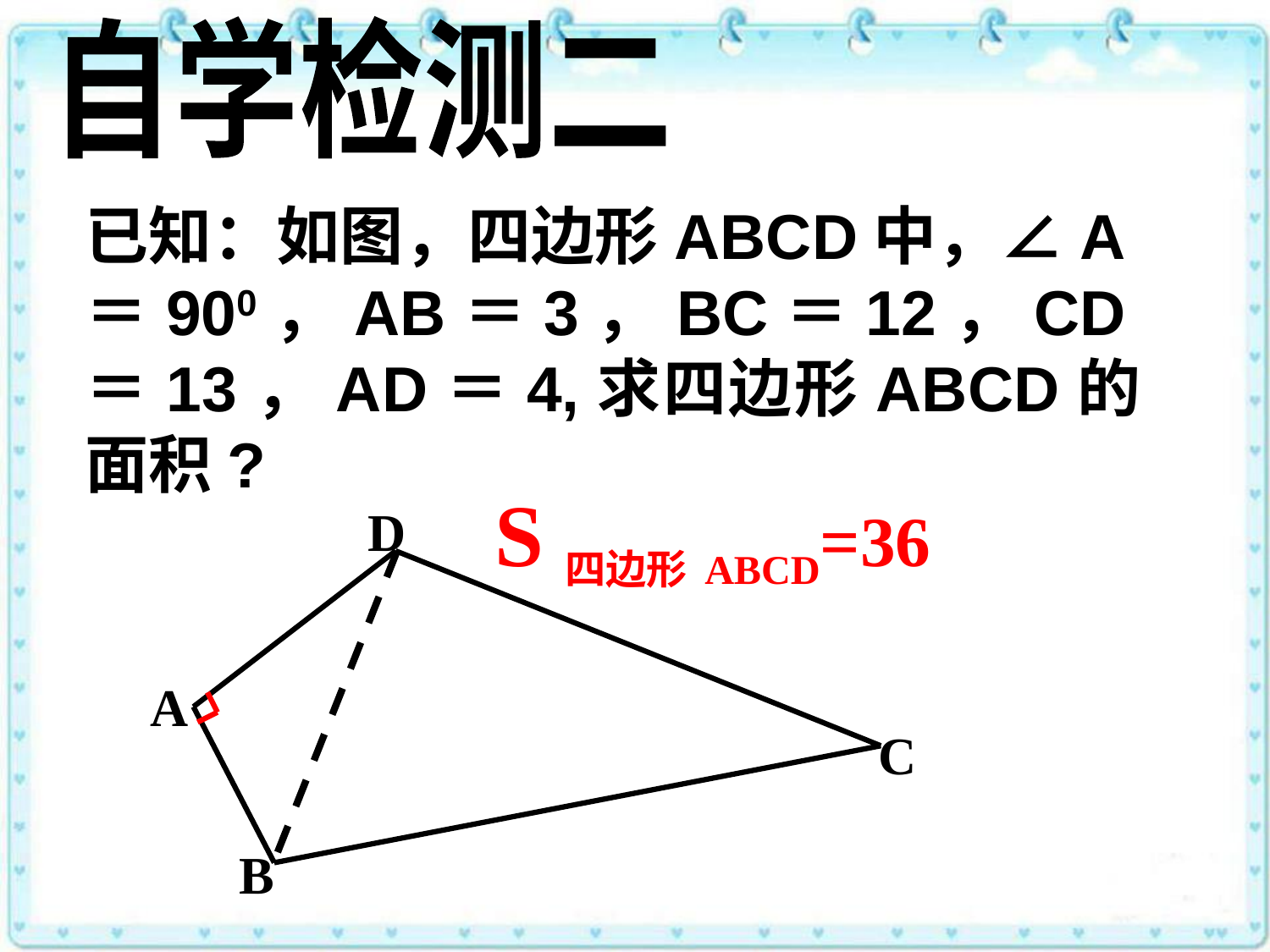

自学检测二

已知：如图，四边形ABCD中，∠A＝900，AB＝3，BC＝12，CD＝13，AD＝4,求四边形ABCD的面积?

S四边形ABCD=36
D

A

C

B